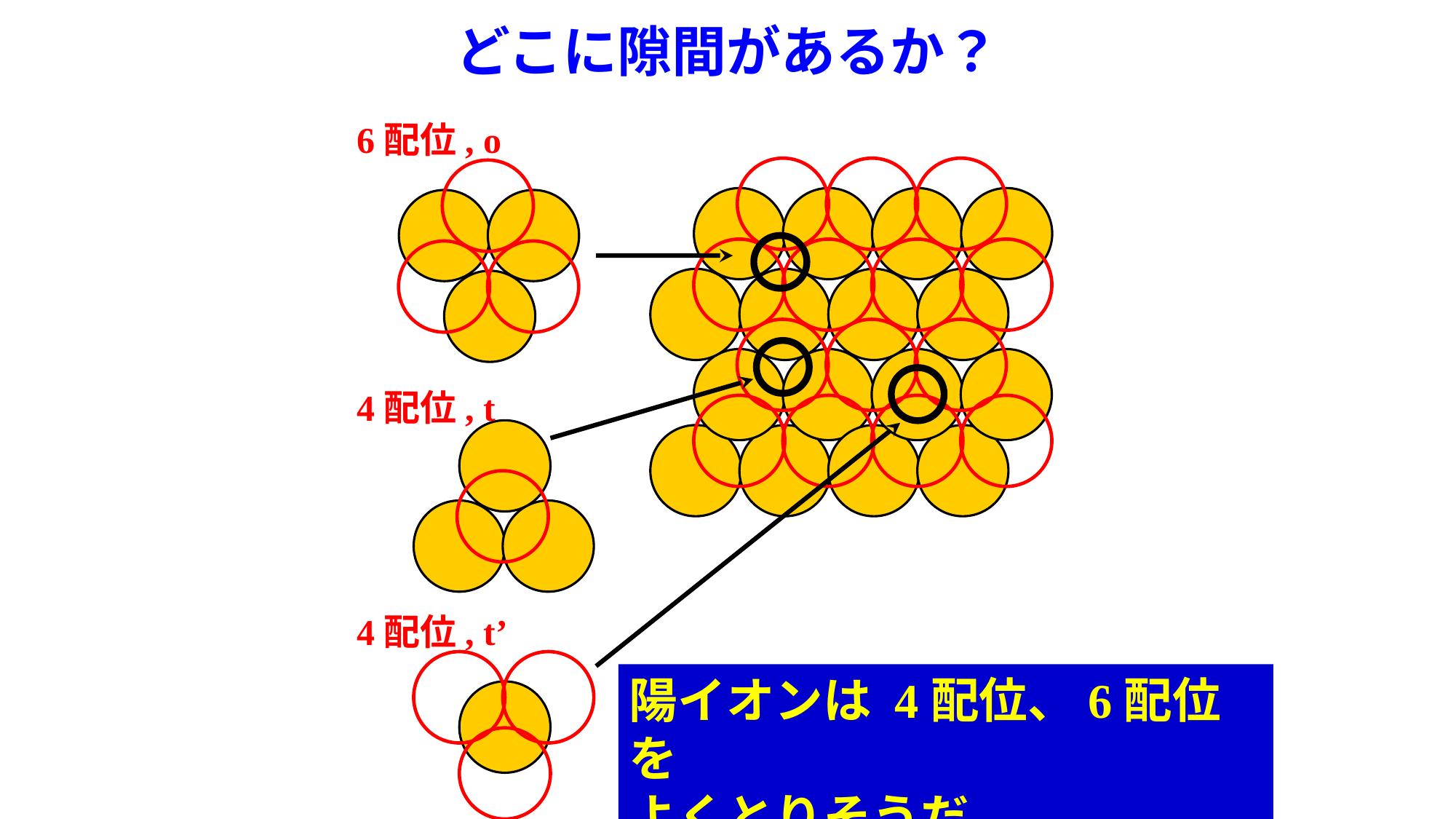

# どこに隙間があるか？
6配位, o

4配位, t

4配位, t’

陽イオンは 4配位、6配位 を
よくとりそうだ